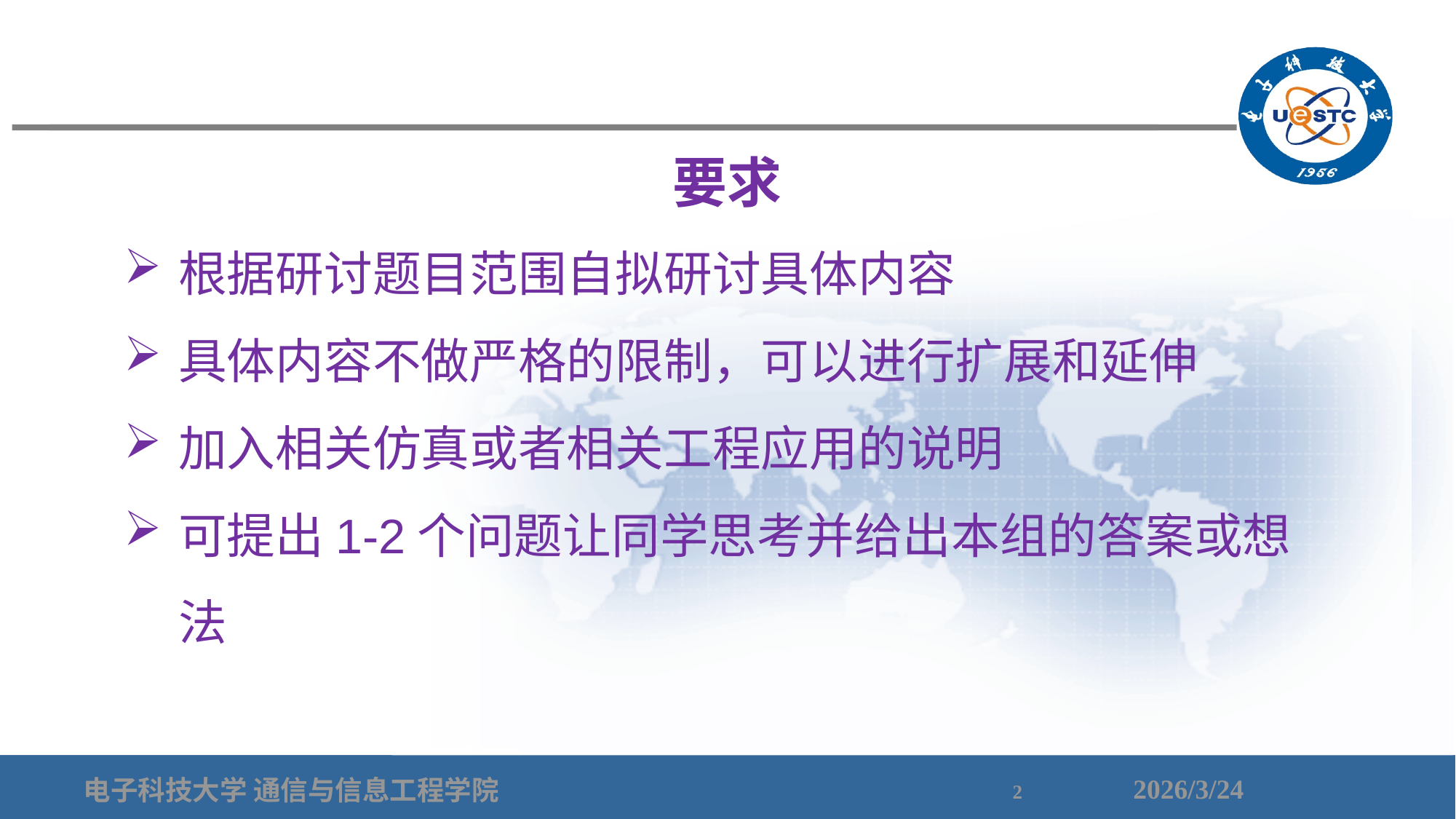

要求
根据研讨题目范围自拟研讨具体内容
具体内容不做严格的限制，可以进行扩展和延伸
加入相关仿真或者相关工程应用的说明
可提出1-2个问题让同学思考并给出本组的答案或想法